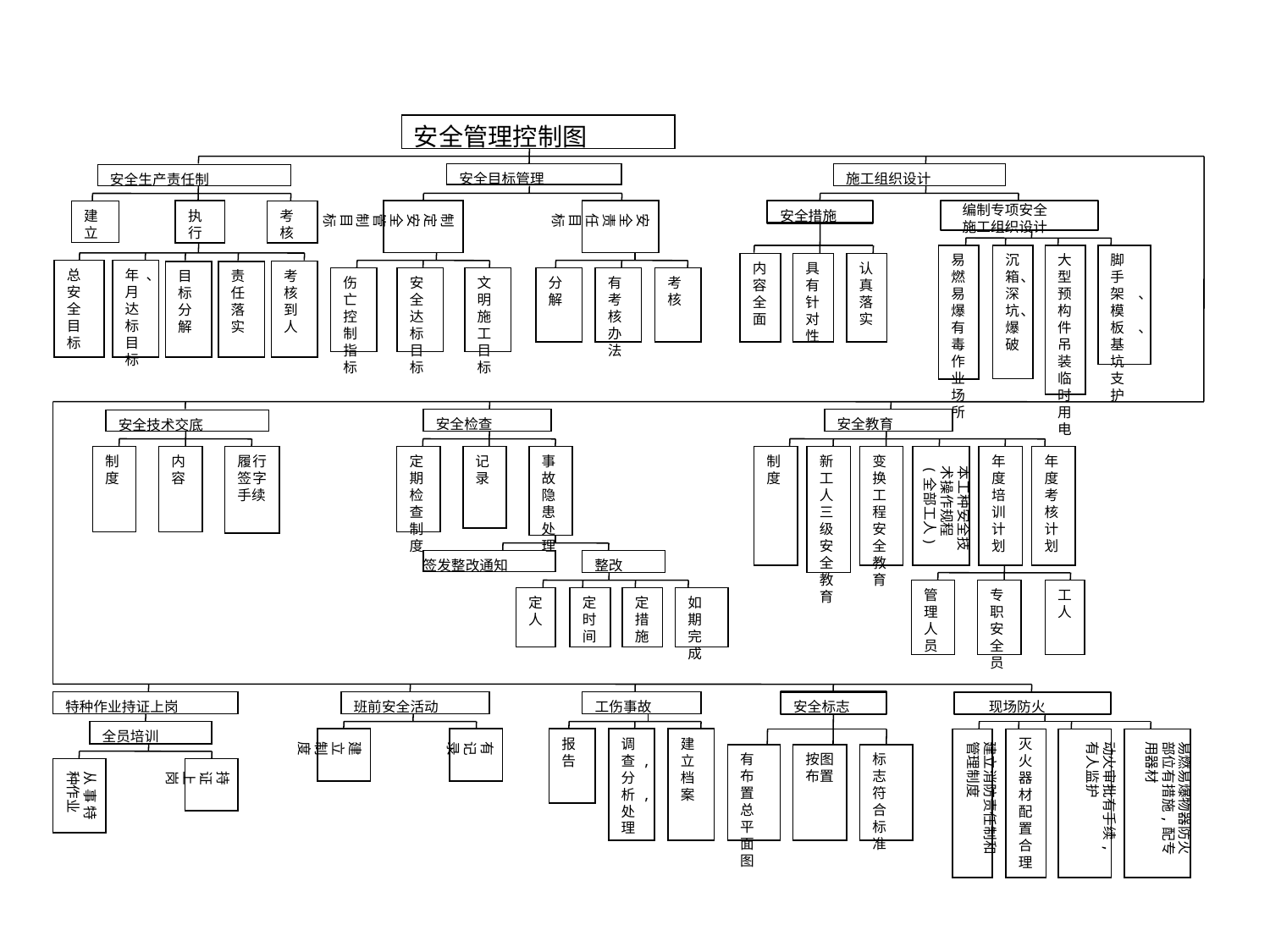

安全管理控制图
安全目标管理
施工组织设计
安全生产责任制
编制专项安全
施工组织设计
建立
执行
考核
制定安全
管制目标
安全责任
目    标

安全措施

大型预构件吊装临时用电
易燃易爆有毒作业场所
沉箱、深坑、爆破
脚手架、模板、基坑支护
内容全面
具有针对性
认真落实
总安全目标
年、月达标目标
考核到人
目标分解
责任落实
伤亡控制指标
安全达标目标
文明施工目标
分解
有考核办法
考核
安全检查
安全教育
安全技术交底
事故隐患处理
新工人三级安全教育
制度
内容
履行签字手续
定期检查制度
记录
制度
变换工程安全教育

年度培训计划
年度考核计划
本工种安全技术操作规程(全部工人)
签发整改通知

整改
管理人员
专职安全员
工人
定人
定时间
定措施
如期完成
现场防火
特种作业持证上岗
班前安全活动
工伤事故

安全标志

全员培训

灭火器材配置合理

动火审批有手续,有人监护
易燃易爆物器防火部位有措施,配专用器材

建立制度
有记录
报告
调查,分析,处理
建立档案
建立消防责任制和管理制度
有布置总平面图
按图布置
标志符合标准
从事特种作业
持证上岗